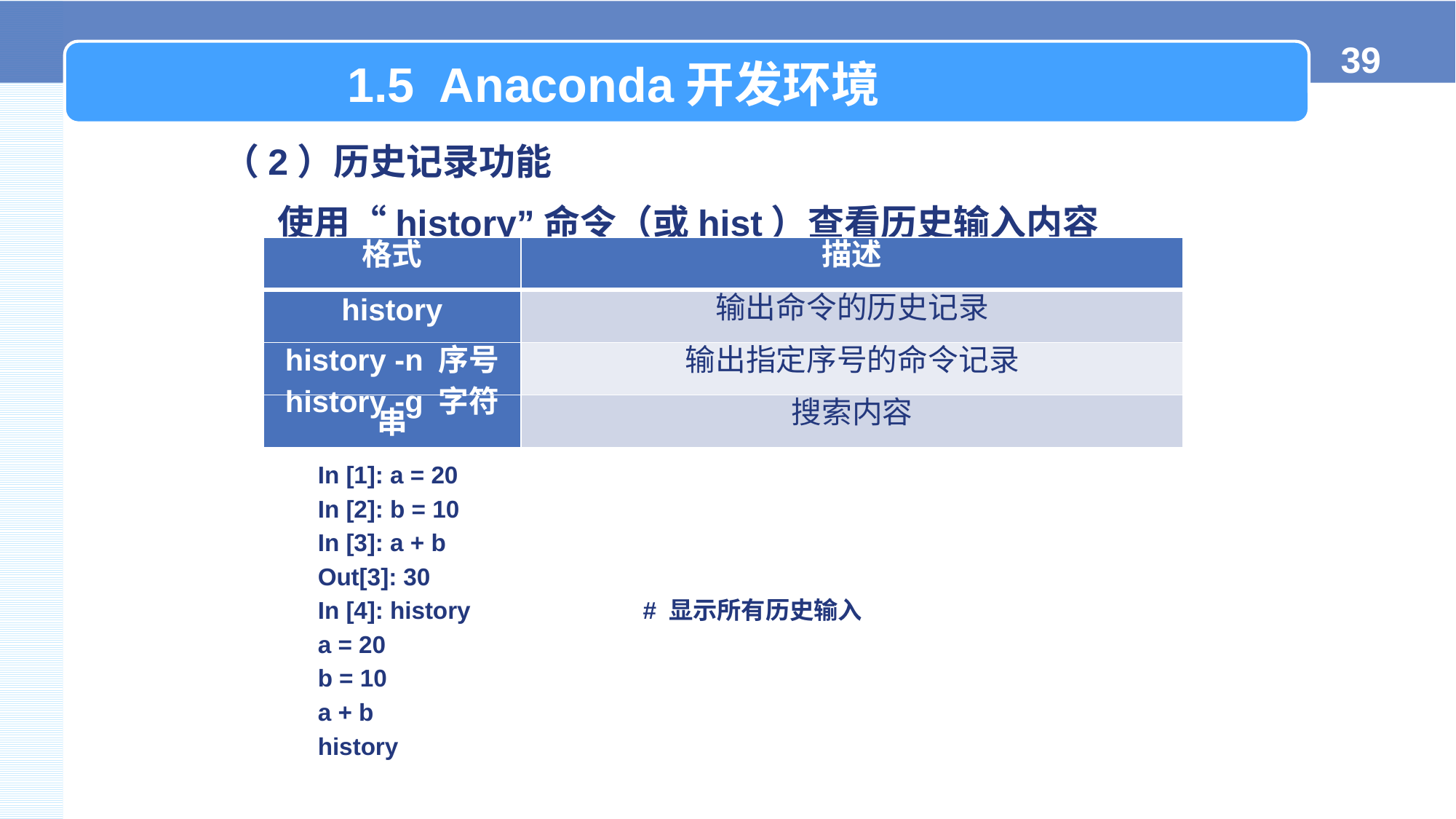

1.5  Anaconda开发环境
（2）历史记录功能
使用“history”命令（或hist）查看历史输入内容
| 格式 | 描述 |
| --- | --- |
| history | 输出命令的历史记录 |
| history -n 序号 | 输出指定序号的命令记录 |
| history -g 字符串 | 搜索内容 |
In [1]: a = 20
In [2]: b = 10
In [3]: a + b
Out[3]: 30
In [4]: history		# 显示所有历史输入
a = 20
b = 10
a + b
history